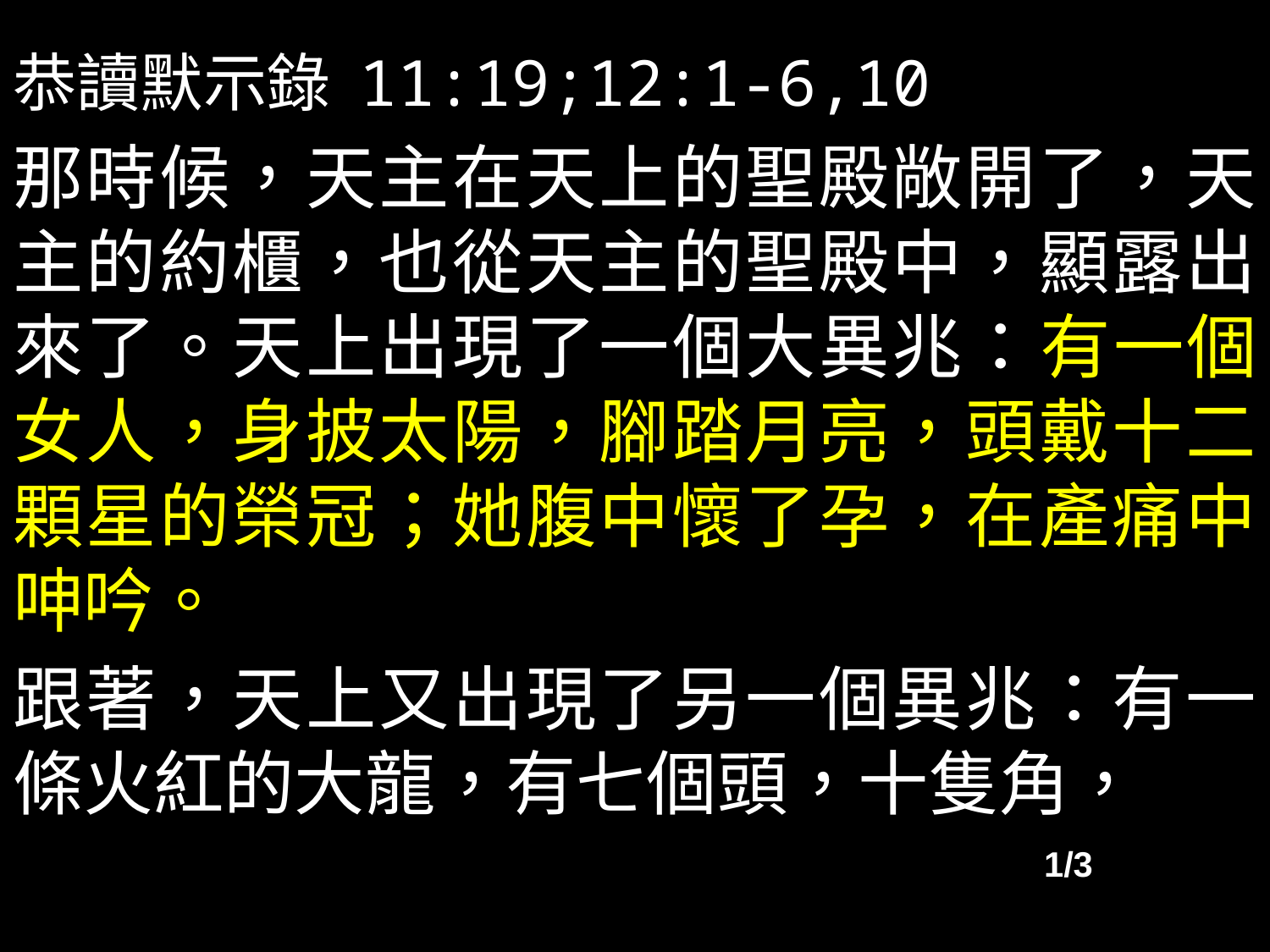

恭讀默示錄 11:19;12:1-6,10
那時候，天主在天上的聖殿敞開了，天主的約櫃，也從天主的聖殿中，顯露出來了。天上出現了一個大異兆：有一個女人，身披太陽，腳踏月亮，頭戴十二顆星的榮冠；她腹中懷了孕，在產痛中呻吟。
跟著，天上又出現了另一個異兆：有一條火紅的大龍，有七個頭，十隻角，
1/3